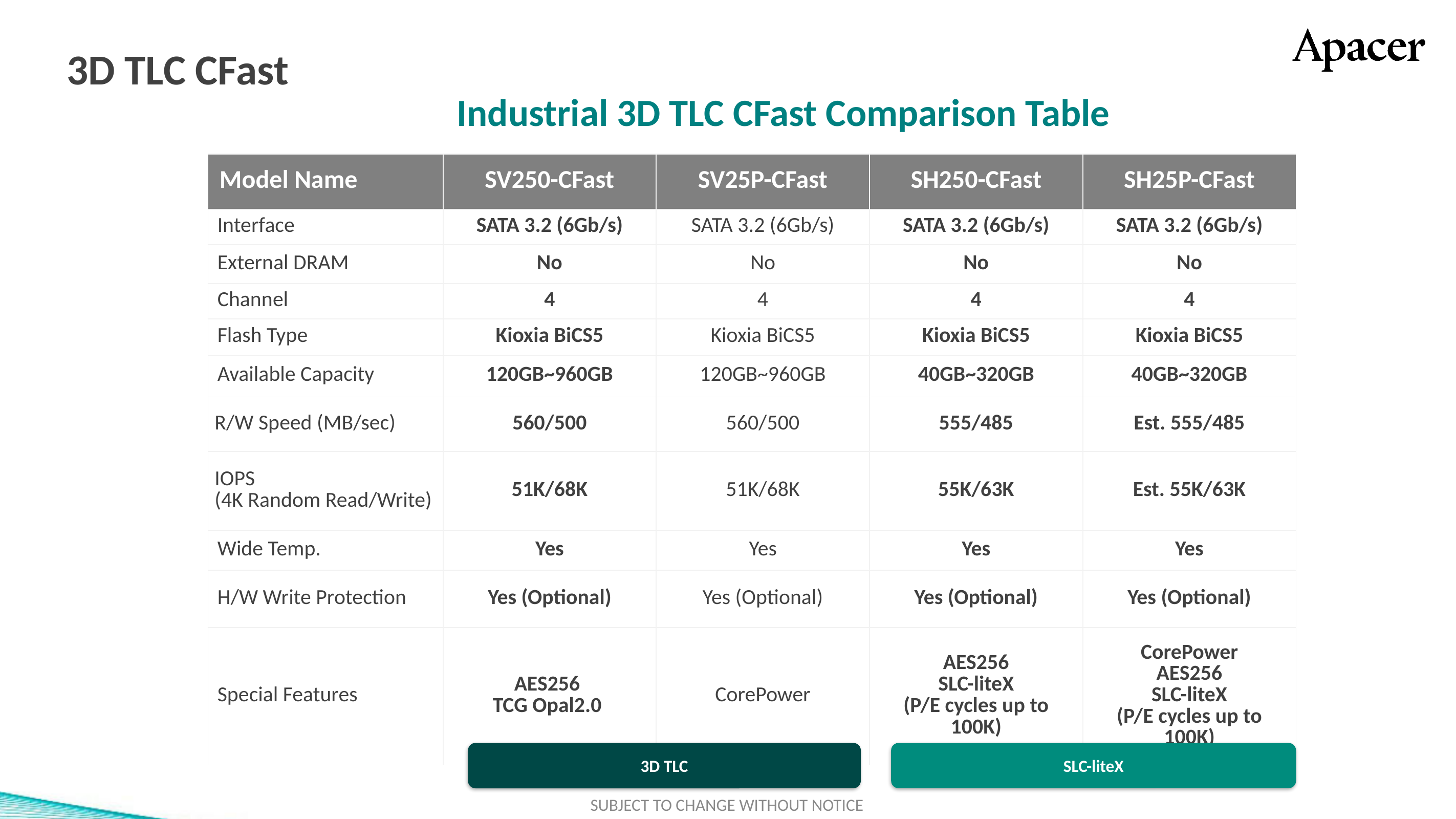

# 3D TLC CFast
Industrial 3D TLC CFast Comparison Table
| Model Name | SV250-CFast | SV25P-CFast | SH250-CFast | SH25P-CFast |
| --- | --- | --- | --- | --- |
| Interface | SATA 3.2 (6Gb/s) | SATA 3.2 (6Gb/s) | SATA 3.2 (6Gb/s) | SATA 3.2 (6Gb/s) |
| External DRAM | No | No | No | No |
| Channel | 4 | 4 | 4 | 4 |
| Flash Type | Kioxia BiCS5 | Kioxia BiCS5 | Kioxia BiCS5 | Kioxia BiCS5 |
| Available Capacity | 120GB~960GB | 120GB~960GB | 40GB~320GB | 40GB~320GB |
| R/W Speed (MB/sec) | 560/500 | 560/500 | 555/485 | Est. 555/485 |
| IOPS (4K Random Read/Write) | 51K/68K | 51K/68K | 55K/63K | Est. 55K/63K |
| Wide Temp. | Yes | Yes | Yes | Yes |
| H/W Write Protection | Yes (Optional) | Yes (Optional) | Yes (Optional) | Yes (Optional) |
| Special Features | AES256 TCG Opal2.0 | CorePower | AES256 SLC-liteX (P/E cycles up to 100K) | CorePower AES256 SLC-liteX (P/E cycles up to 100K) |
標準色
附屬
配色
3D TLC
2D MLC
SLC-lite
SLC
類工

SLC-liteX

3D TLC
SLC-liteX